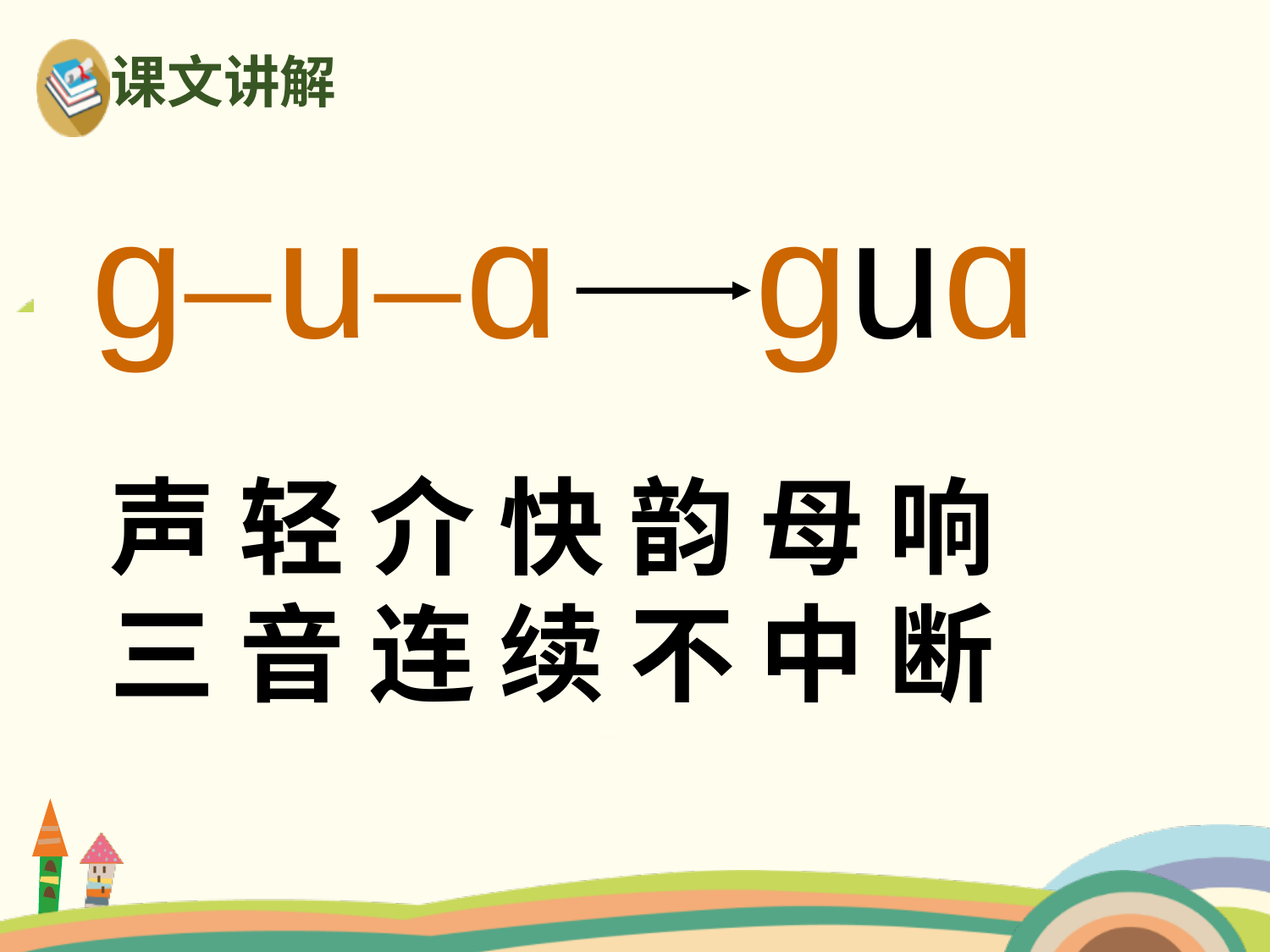

课文讲解
ɡ– u – ɑ
ɡuɑ

声 轻 介 快 韵 母 响
三 音 连 续 不 中 断